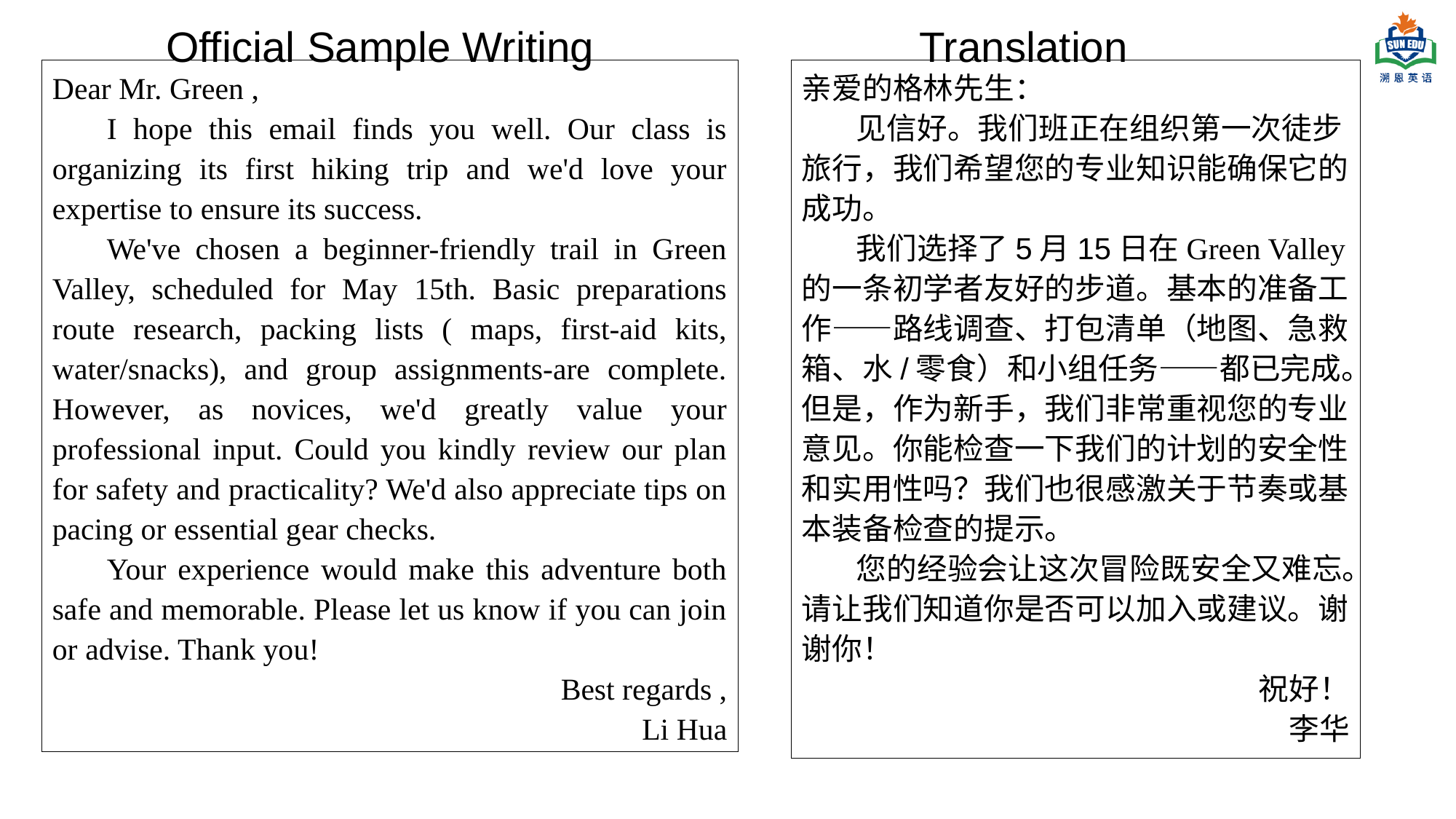

Official Sample Writing
Translation
Dear Mr. Green ,
I hope this email finds you well. Our class is organizing its first hiking trip and we'd love your expertise to ensure its success.
We've chosen a beginner-friendly trail in Green Valley, scheduled for May 15th. Basic preparations route research, packing lists ( maps, first-aid kits, water/snacks), and group assignments-are complete. However, as novices, we'd greatly value your professional input. Could you kindly review our plan for safety and practicality? We'd also appreciate tips on pacing or essential gear checks.
Your experience would make this adventure both safe and memorable. Please let us know if you can join or advise. Thank you!
Best regards ,
Li Hua
亲爱的格林先生：
见信好。我们班正在组织第一次徒步旅行，我们希望您的专业知识能确保它的成功。
我们选择了5月15日在Green Valley的一条初学者友好的步道。基本的准备工作——路线调查、打包清单（地图、急救箱、水/零食）和小组任务——都已完成。但是，作为新手，我们非常重视您的专业意见。你能检查一下我们的计划的安全性和实用性吗？我们也很感激关于节奏或基本装备检查的提示。
您的经验会让这次冒险既安全又难忘。请让我们知道你是否可以加入或建议。谢谢你！
祝好！
李华